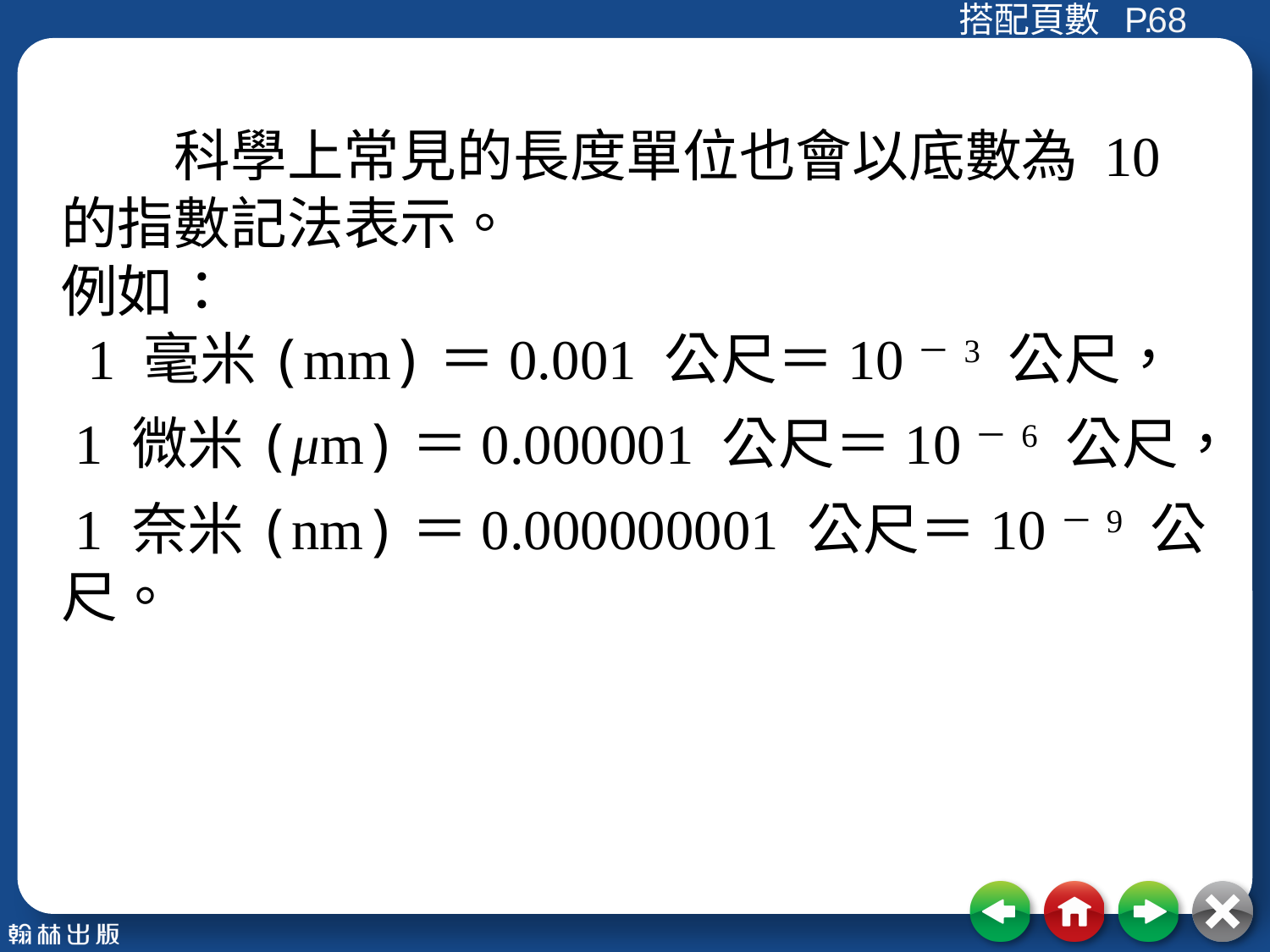

68
　　科學上常見的長度單位也會以底數為 10 的指數記法表示。
例如：
 1 毫米(mm)＝0.001 公尺＝10－3 公尺，
 1 微米(μm)＝0.000001 公尺＝10－6 公尺，
 1 奈米(nm)＝0.000000001 公尺＝10－9 公尺。